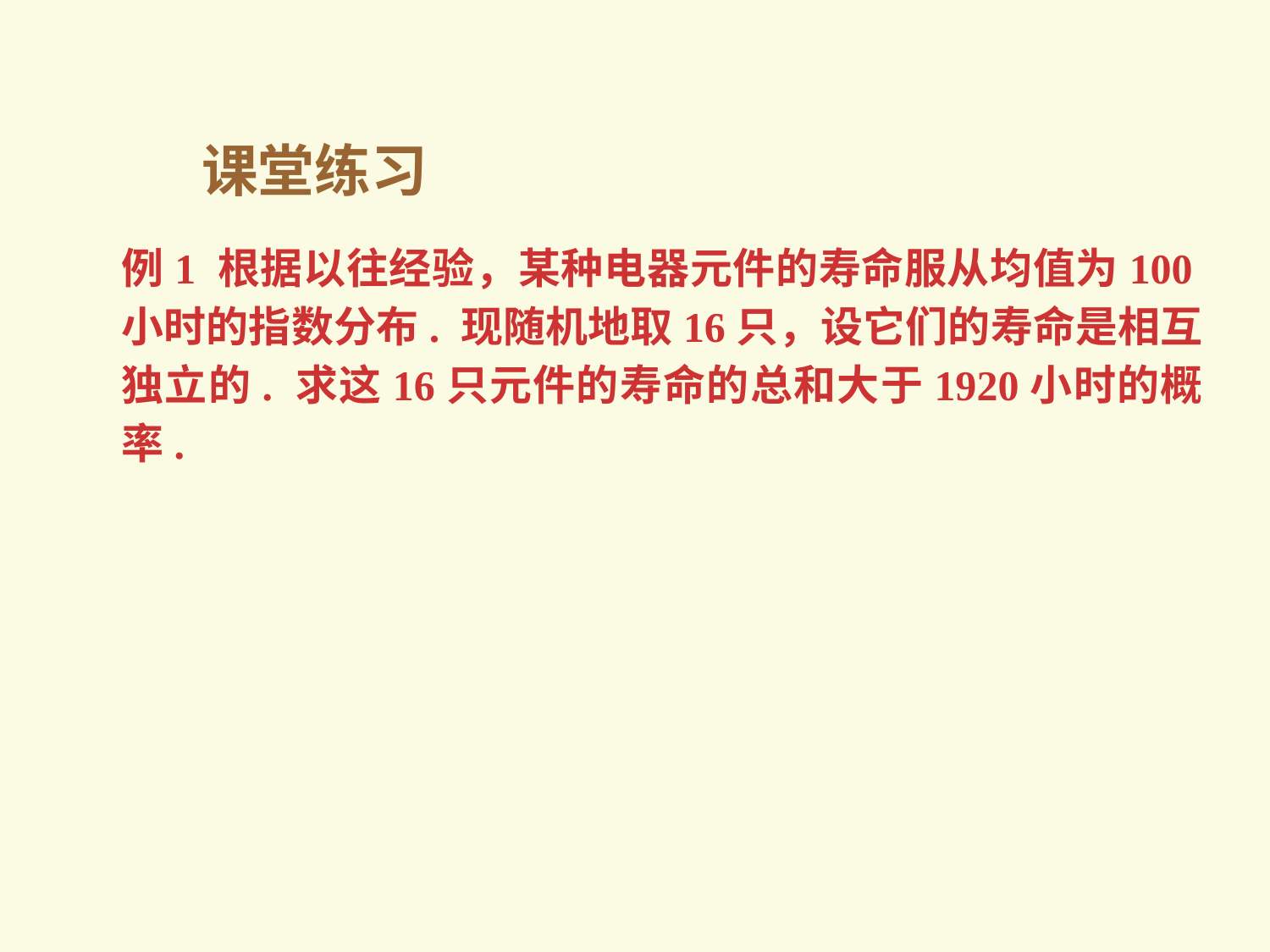

课堂练习
例1 根据以往经验，某种电器元件的寿命服从均值为100小时的指数分布. 现随机地取16只，设它们的寿命是相互独立的. 求这16只元件的寿命的总和大于1920小时的概率.